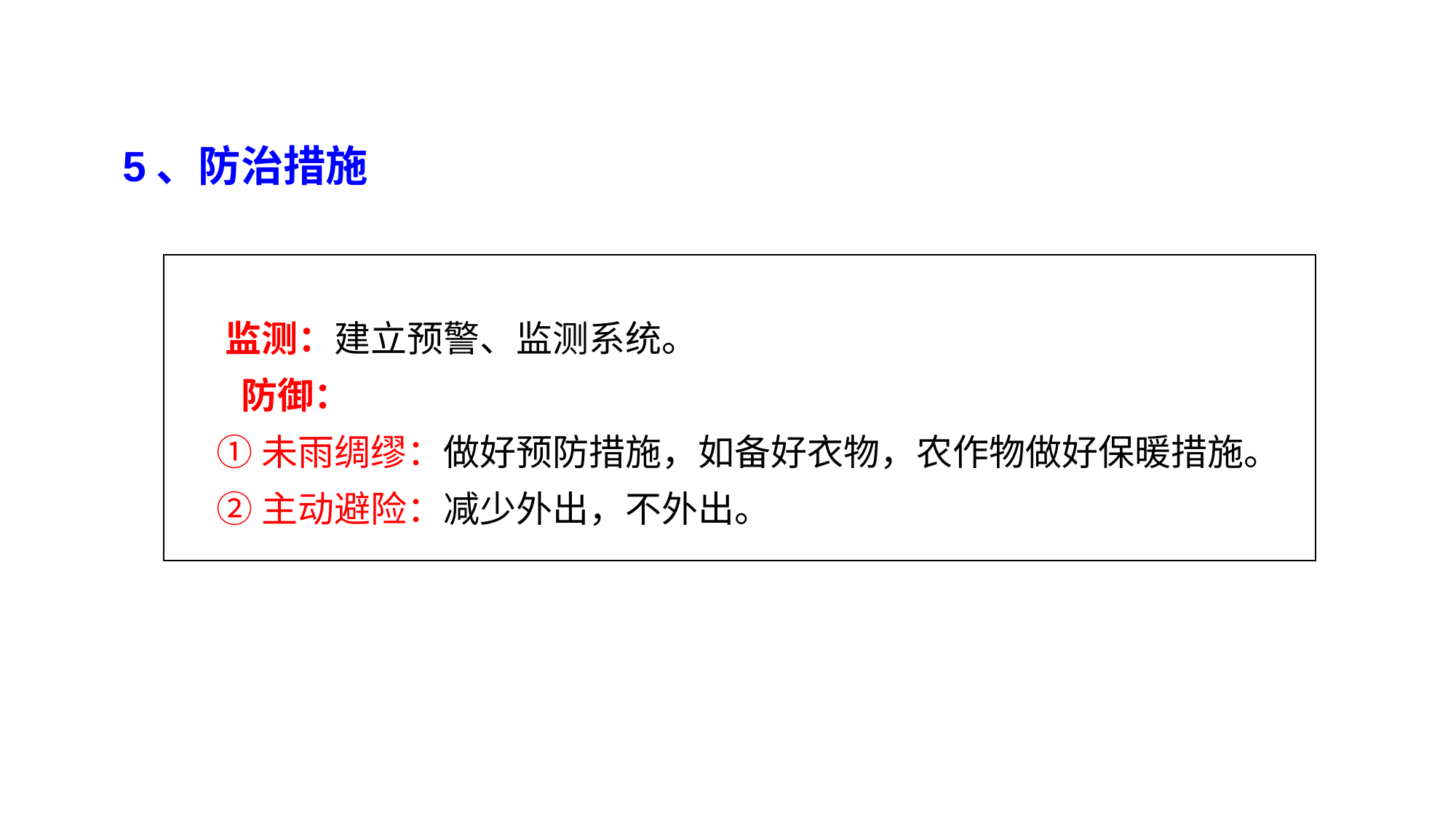

5、防治措施

  监测：建立预警、监测系统。
    防御：
  ①未雨绸缪：做好预防措施，如备好衣物，农作物做好保暖措施。
  ②主动避险：减少外出，不外出。